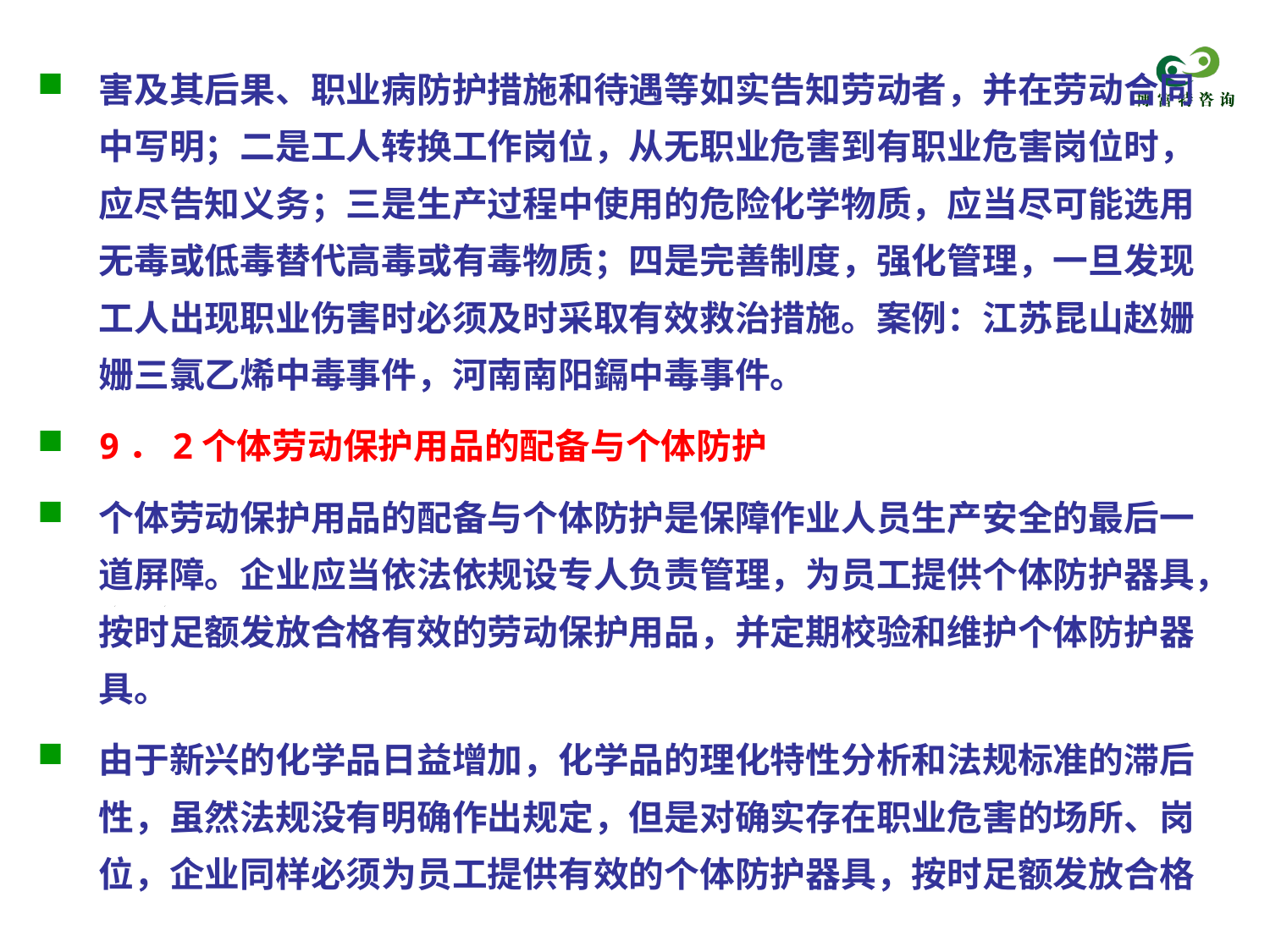

害及其后果、职业病防护措施和待遇等如实告知劳动者，并在劳动合同中写明；二是工人转换工作岗位，从无职业危害到有职业危害岗位时，应尽告知义务；三是生产过程中使用的危险化学物质，应当尽可能选用无毒或低毒替代高毒或有毒物质；四是完善制度，强化管理，一旦发现工人出现职业伤害时必须及时采取有效救治措施。案例：江苏昆山赵姗姗三氯乙烯中毒事件，河南南阳鎘中毒事件。
9．2个体劳动保护用品的配备与个体防护
个体劳动保护用品的配备与个体防护是保障作业人员生产安全的最后一道屏障。企业应当依法依规设专人负责管理，为员工提供个体防护器具，按时足额发放合格有效的劳动保护用品，并定期校验和维护个体防护器具。
由于新兴的化学品日益增加，化学品的理化特性分析和法规标准的滞后性，虽然法规没有明确作出规定，但是对确实存在职业危害的场所、岗位，企业同样必须为员工提供有效的个体防护器具，按时足额发放合格